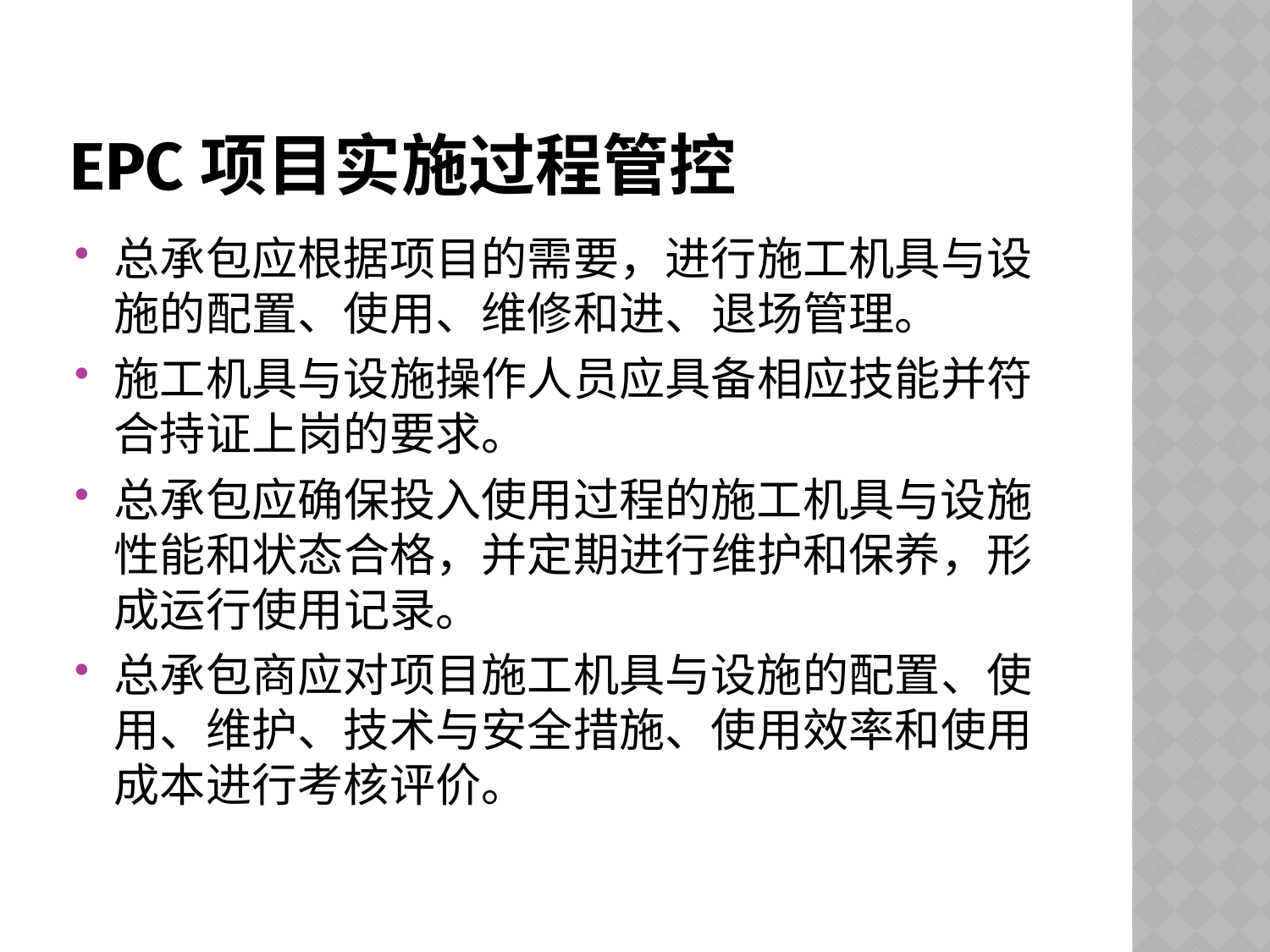

# EPC项目实施过程管控
总承包应根据项目的需要，进行施工机具与设施的配置、使用、维修和进、退场管理。
施工机具与设施操作人员应具备相应技能并符合持证上岗的要求。
总承包应确保投入使用过程的施工机具与设施性能和状态合格，并定期进行维护和保养，形成运行使用记录。
总承包商应对项目施工机具与设施的配置、使用、维护、技术与安全措施、使用效率和使用成本进行考核评价。